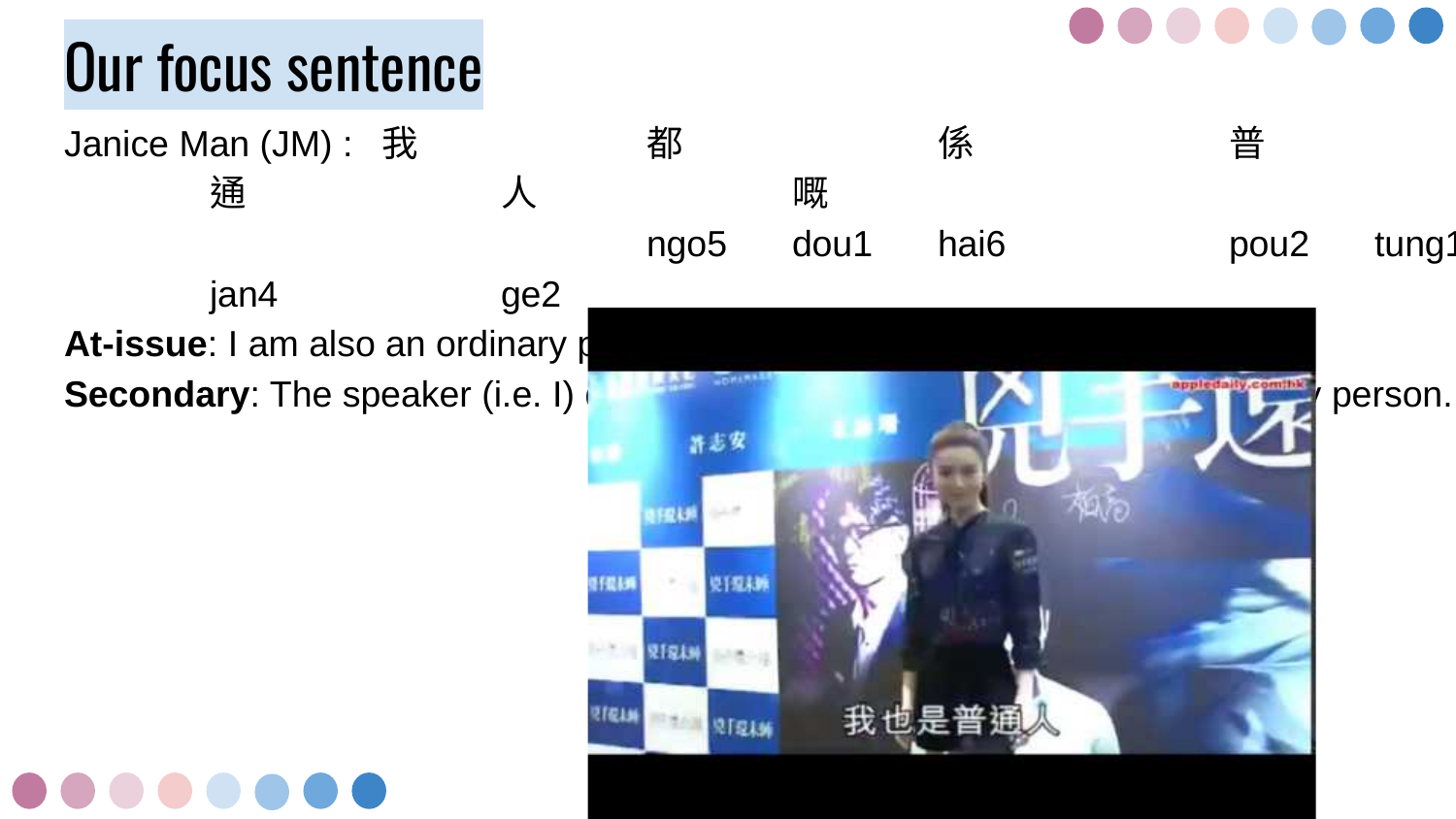

# Our focus sentence
Janice Man (JM) :  我		都		係		普		通		人		嘅
				ngo5	dou1	hai6		pou2	tung1	jan4		ge2
At-issue: I am also an ordinary person.
Secondary: The speaker (i.e. I) does not fully agree that I am also an ordinary person.